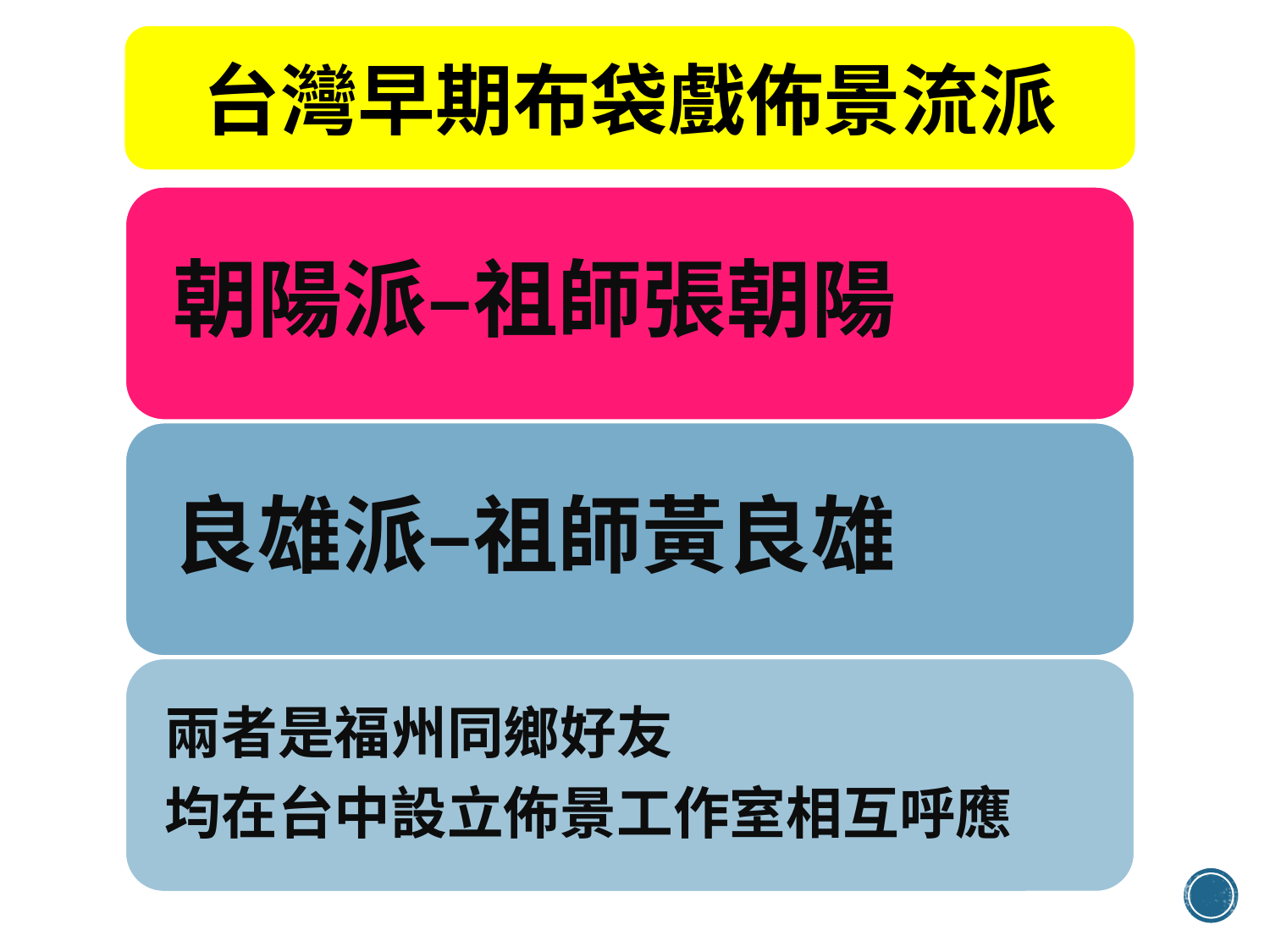

台灣早期布袋戲佈景流派
朝陽派–祖師張朝陽
良雄派–祖師黃良雄
兩者是福州同鄉好友
均在台中設立佈景工作室相互呼應